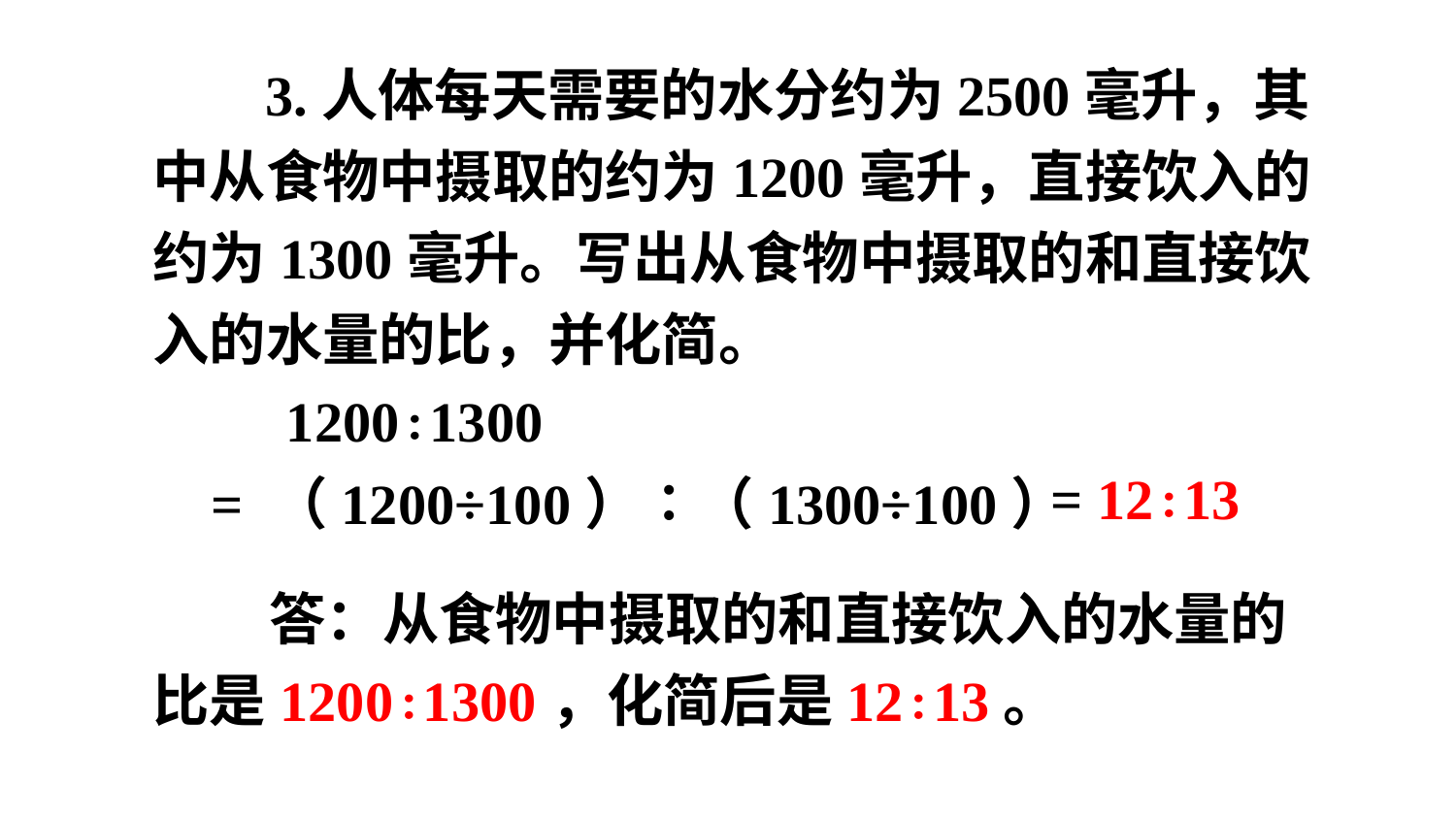

3.人体每天需要的水分约为2500毫升，其中从食物中摄取的约为1200毫升，直接饮入的约为1300毫升。写出从食物中摄取的和直接饮入的水量的比，并化简。
1200∶1300
= 12∶13
= （1200÷100）∶（1300÷100）
        答：从食物中摄取的和直接饮入的水量的比是1200∶1300，化简后是12∶13。